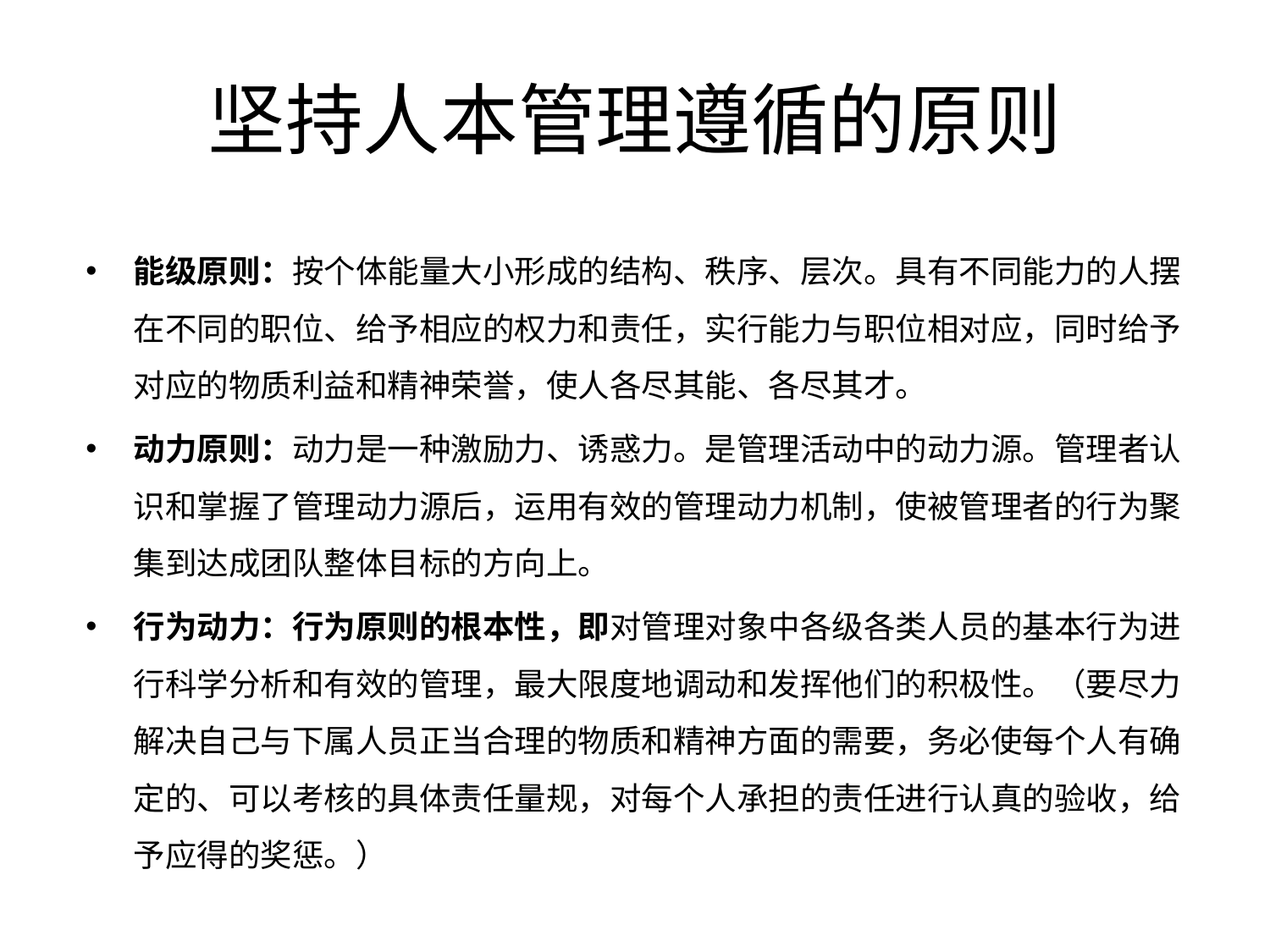

# 坚持人本管理遵循的原则
能级原则：按个体能量大小形成的结构、秩序、层次。具有不同能力的人摆在不同的职位、给予相应的权力和责任，实行能力与职位相对应，同时给予对应的物质利益和精神荣誉，使人各尽其能、各尽其才。
动力原则：动力是一种激励力、诱惑力。是管理活动中的动力源。管理者认识和掌握了管理动力源后，运用有效的管理动力机制，使被管理者的行为聚集到达成团队整体目标的方向上。
行为动力：行为原则的根本性，即对管理对象中各级各类人员的基本行为进行科学分析和有效的管理，最大限度地调动和发挥他们的积极性。（要尽力解决自己与下属人员正当合理的物质和精神方面的需要，务必使每个人有确定的、可以考核的具体责任量规，对每个人承担的责任进行认真的验收，给予应得的奖惩。）